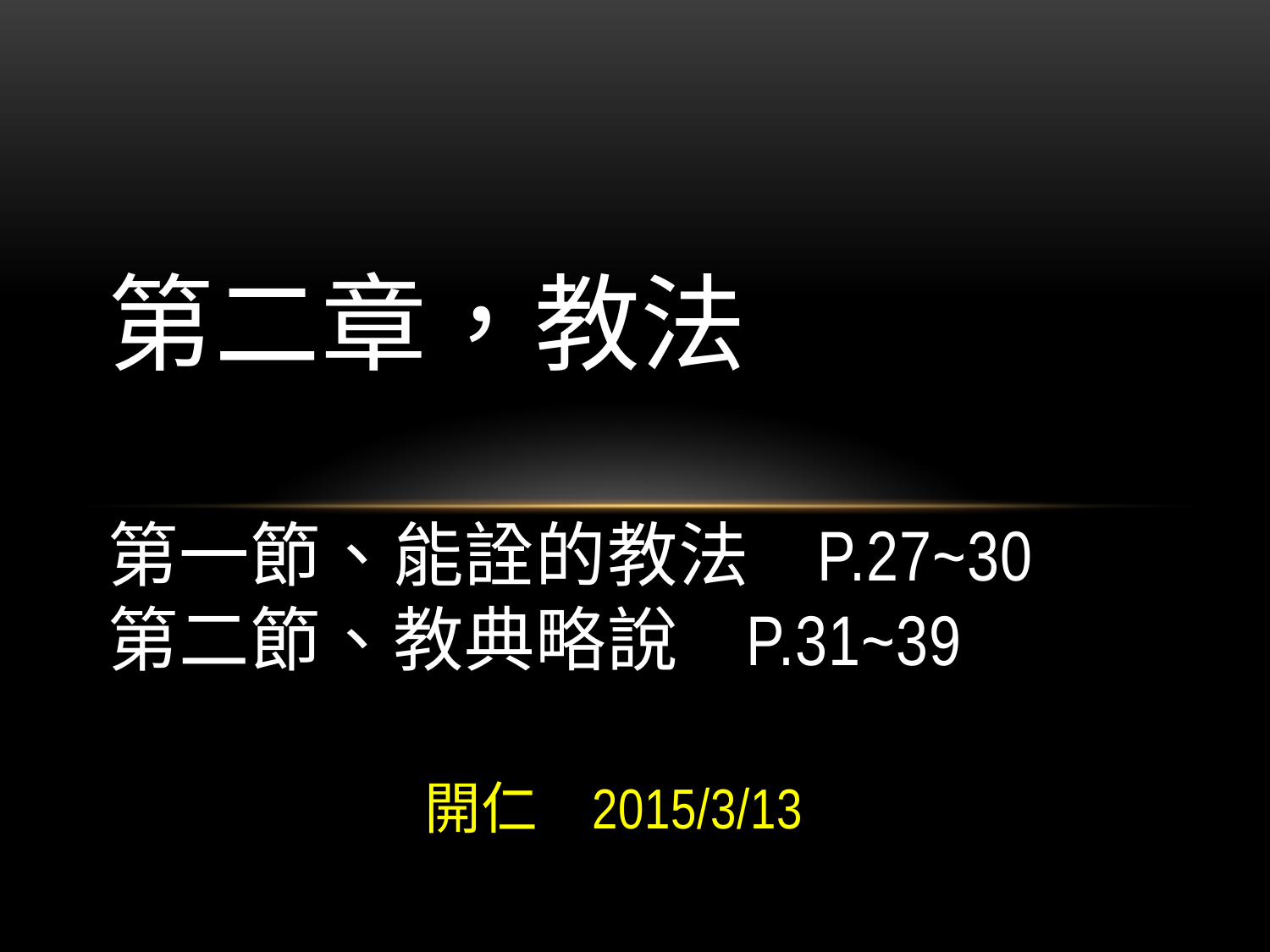

# 第二章，教法 第一節、能詮的教法   p.27~30 第二節、教典略說   p.31~39
開仁   2015/3/13